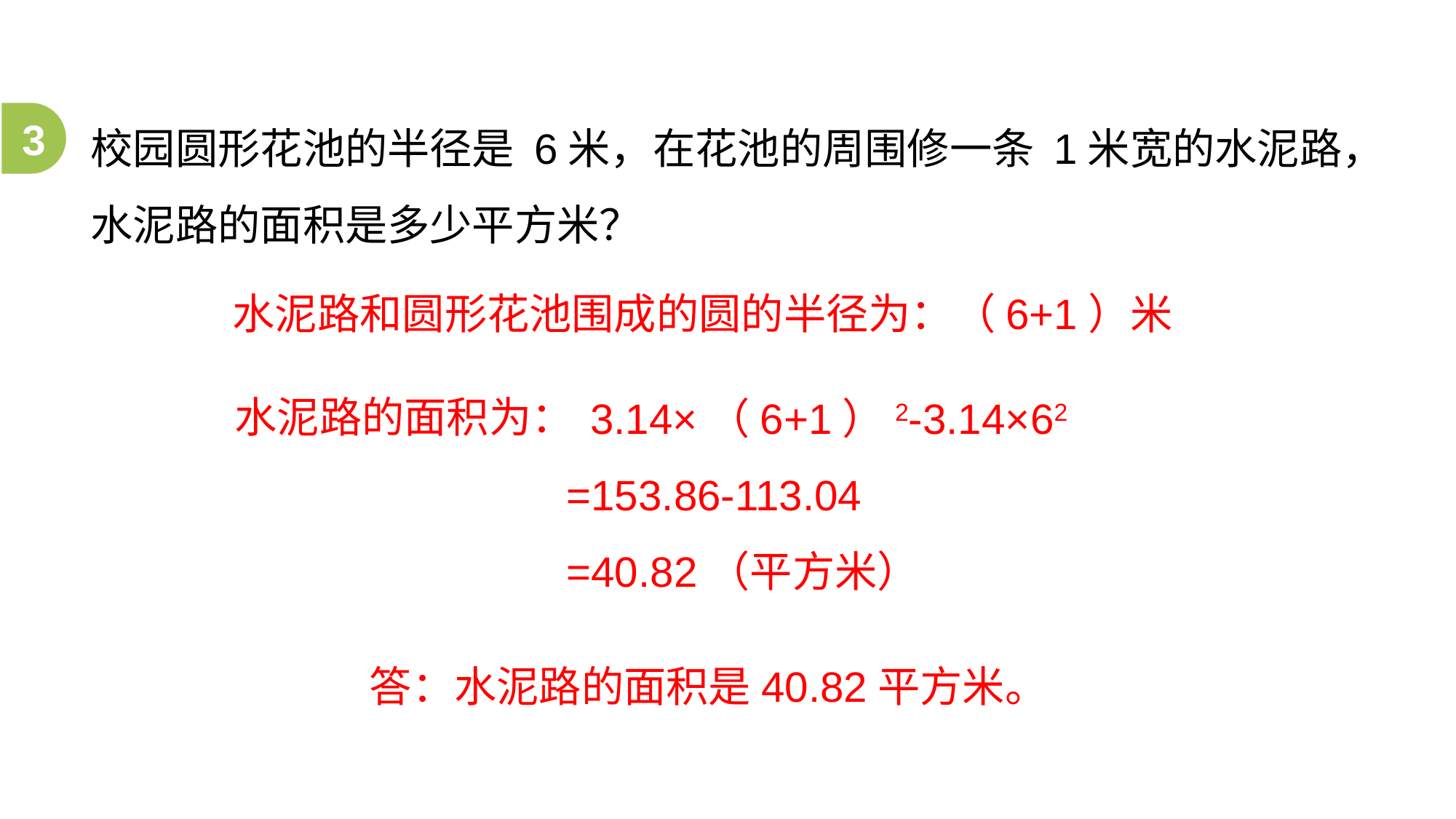

校园圆形花池的半径是 6米，在花池的周围修一条 1米宽的水泥路，水泥路的面积是多少平方米？
3
水泥路和圆形花池围成的圆的半径为：（6+1）米
水泥路的面积为：
  3.14×（6+1）2-3.14×62
=153.86-113.04
=40.82（平方米）
答：水泥路的面积是40.82平方米。